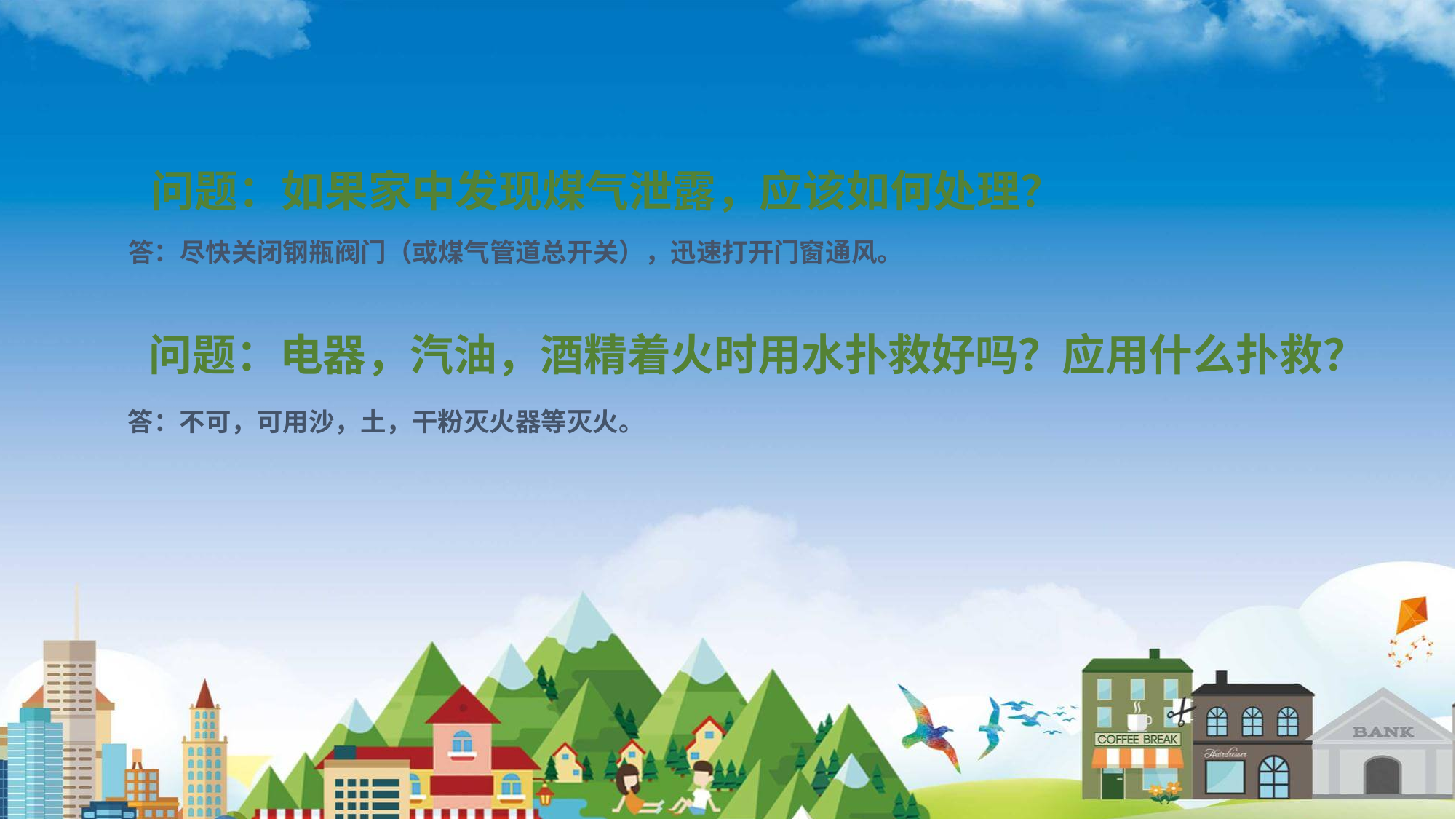

问题：如果家中发现煤气泄露，应该如何处理？
答：尽快关闭钢瓶阀门（或煤气管道总开关），迅速打开门窗通风。
问题：电器，汽油，酒精着火时用水扑救好吗？应用什么扑救？
答：不可，可用沙，土，干粉灭火器等灭火。